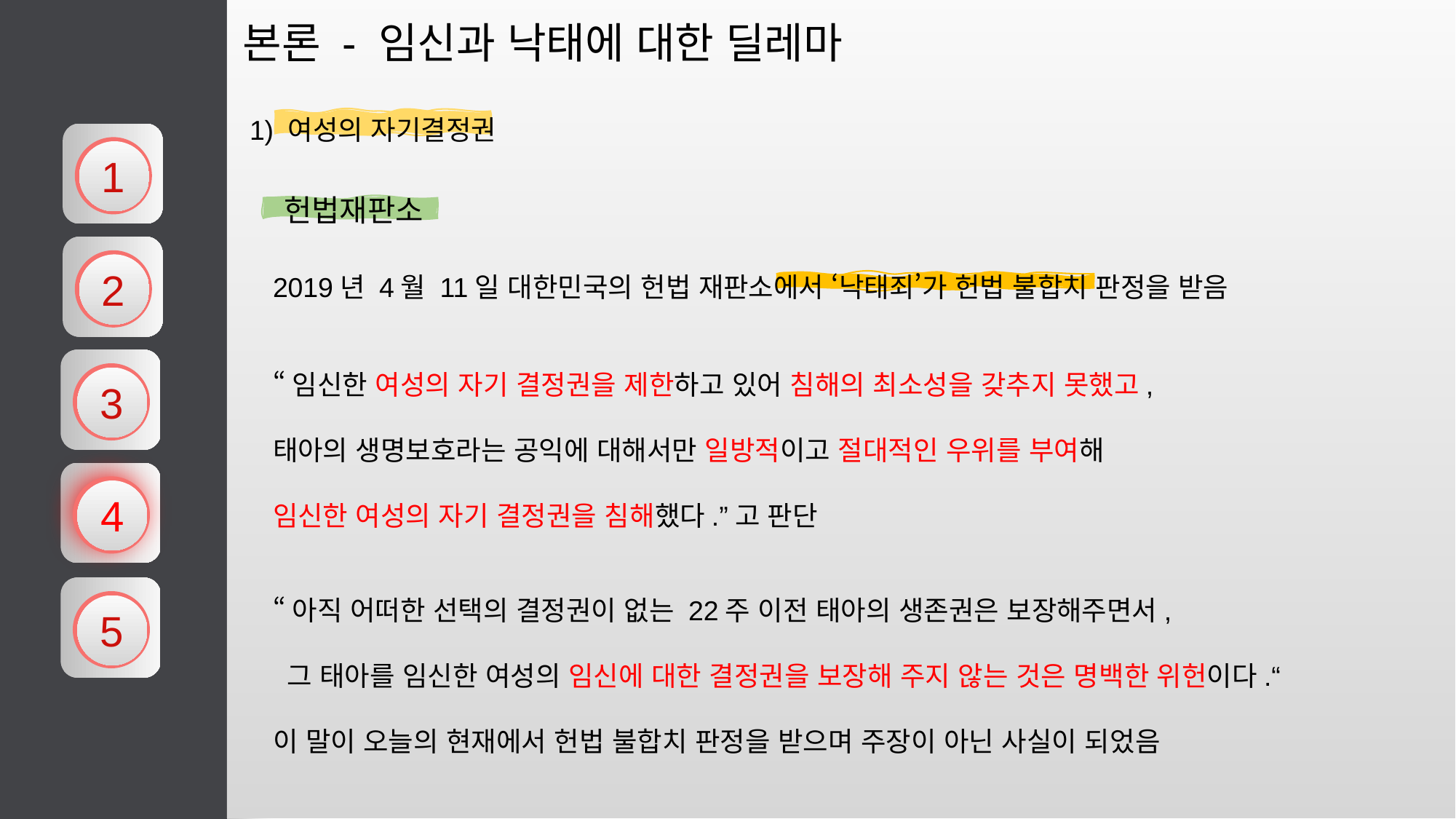

본론 - 임신과 낙태에 대한 딜레마
1) 여성의 자기결정권

1

2

3

4

5
헌법재판소

2019년 4월 11일 대한민국의 헌법 재판소에서 ‘낙태죄’가 헌법 불합치 판정을 받음

“임신한 여성의 자기 결정권을 제한하고 있어 침해의 최소성을 갖추지 못했고,
태아의 생명보호라는 공익에 대해서만 일방적이고 절대적인 우위를 부여해
임신한 여성의 자기 결정권을 침해했다.”고 판단

“아직 어떠한 선택의 결정권이 없는 22주 이전 태아의 생존권은 보장해주면서,
 그 태아를 임신한 여성의 임신에 대한 결정권을 보장해 주지 않는 것은 명백한 위헌이다.“
이 말이 오늘의 현재에서 헌법 불합치 판정을 받으며 주장이 아닌 사실이 되었음